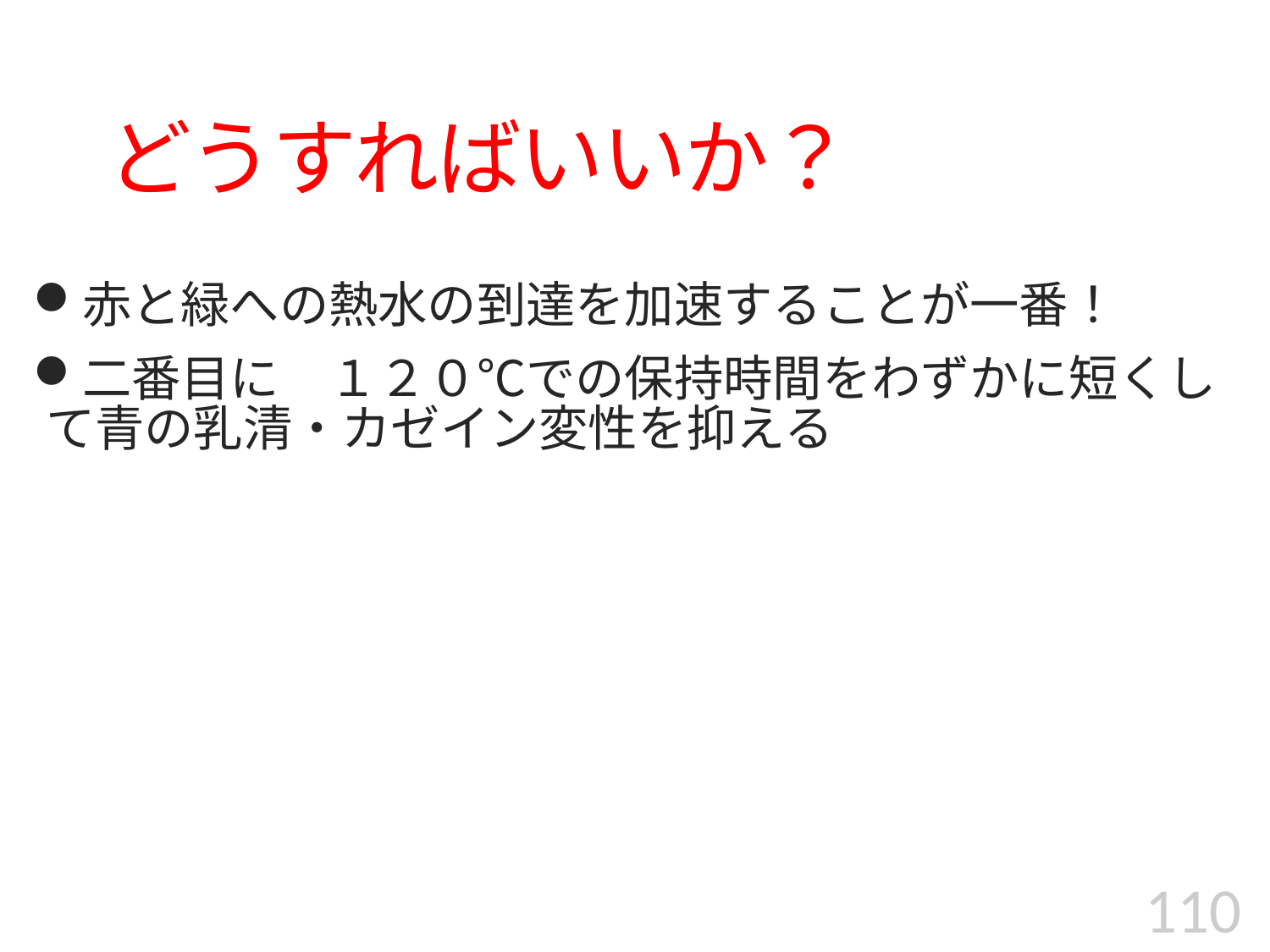

# どうすればいいか？
赤と緑への熱水の到達を加速することが一番！
二番目に　１２０℃での保持時間をわずかに短くして青の乳清・カゼイン変性を抑える

110